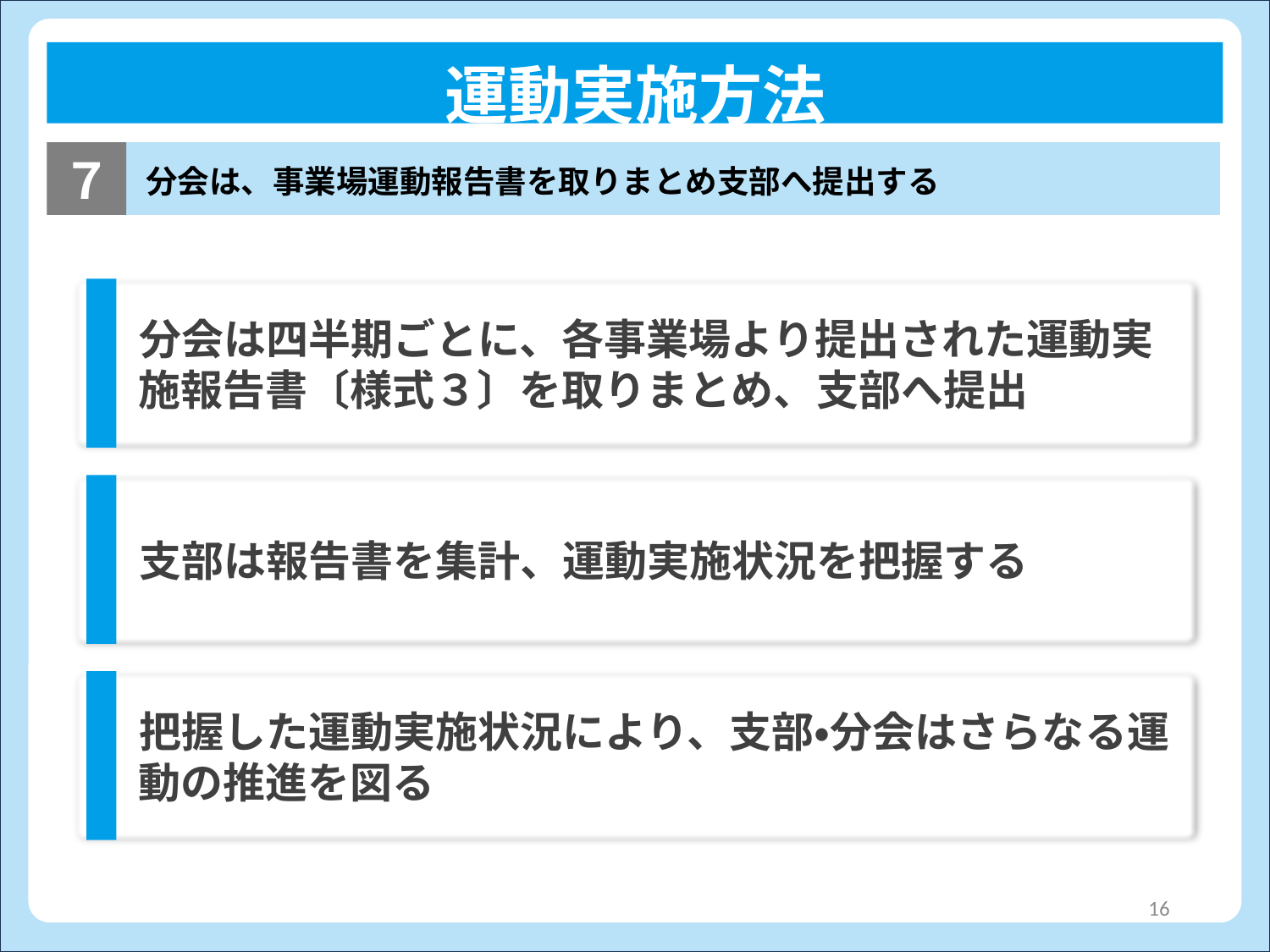

運動実施方法

７
分会は、事業場運動報告書を取りまとめ支部へ提出する

分会は四半期ごとに、各事業場より提出された運動実施報告書〔様式３〕を取りまとめ、支部へ提出

支部は報告書を集計、運動実施状況を把握する

把握した運動実施状況により、支部・分会はさらなる運動の推進を図る
16